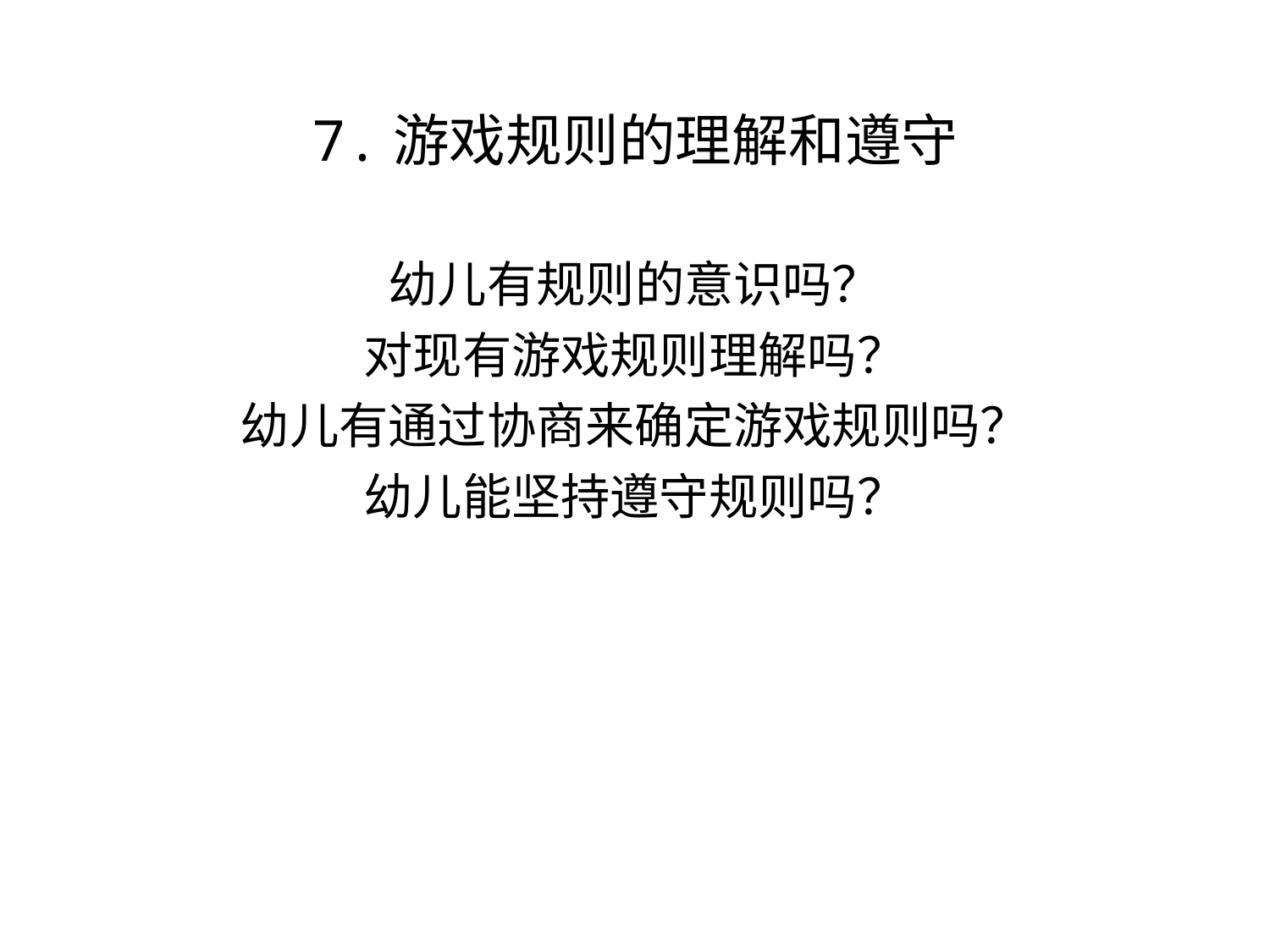

# 7.游戏规则的理解和遵守
幼儿有规则的意识吗？
对现有游戏规则理解吗？
幼儿有通过协商来确定游戏规则吗？
幼儿能坚持遵守规则吗？